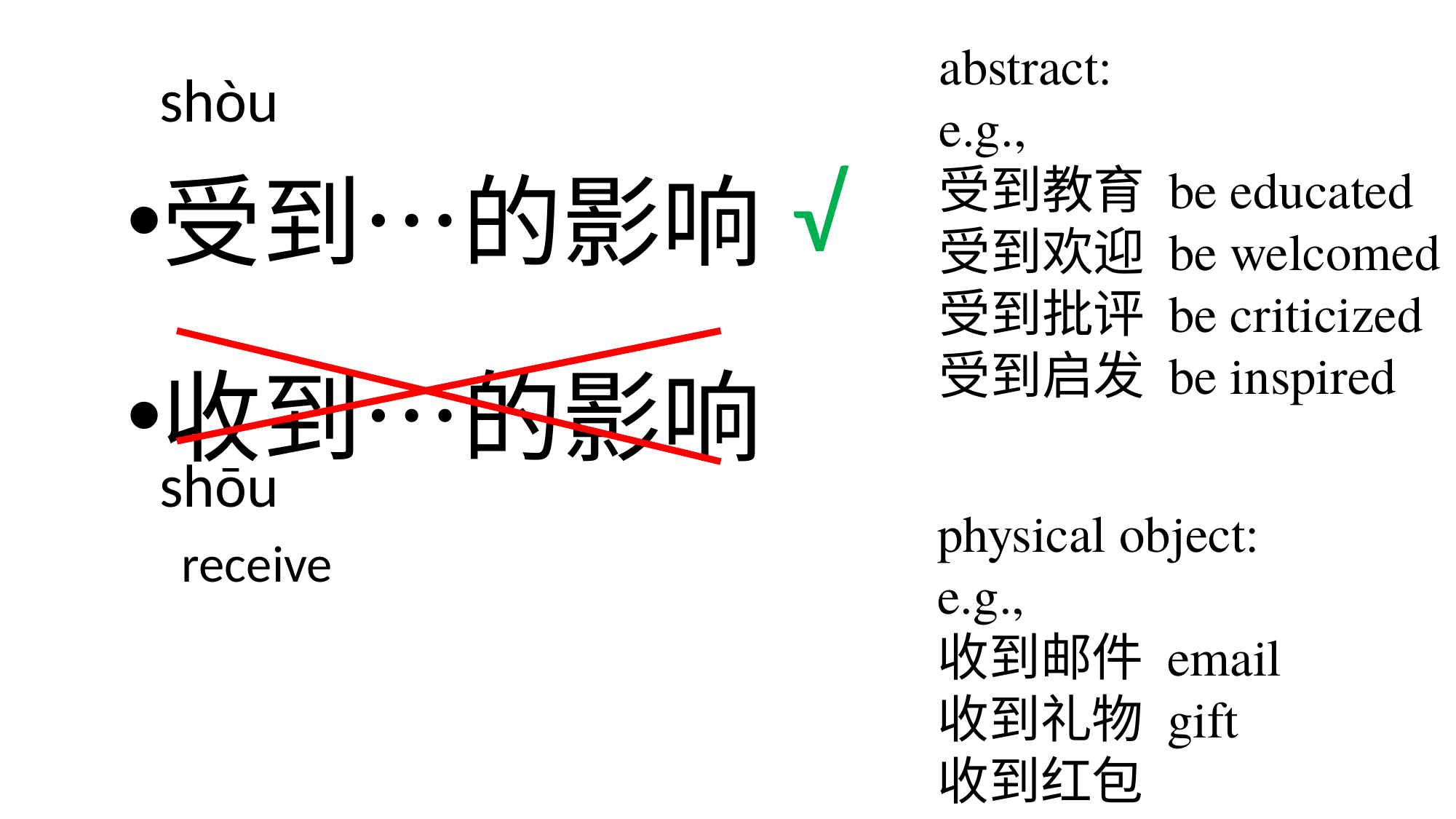

abstract:
e.g.,
受到教育 be educated
受到欢迎 be welcomed
受到批评 be criticized
受到启发 be inspired
shòu
受到⋯的影响
收到⋯的影响
√
shōu
physical object:
e.g.,
收到邮件 email
收到礼物 gift
收到红包
receive